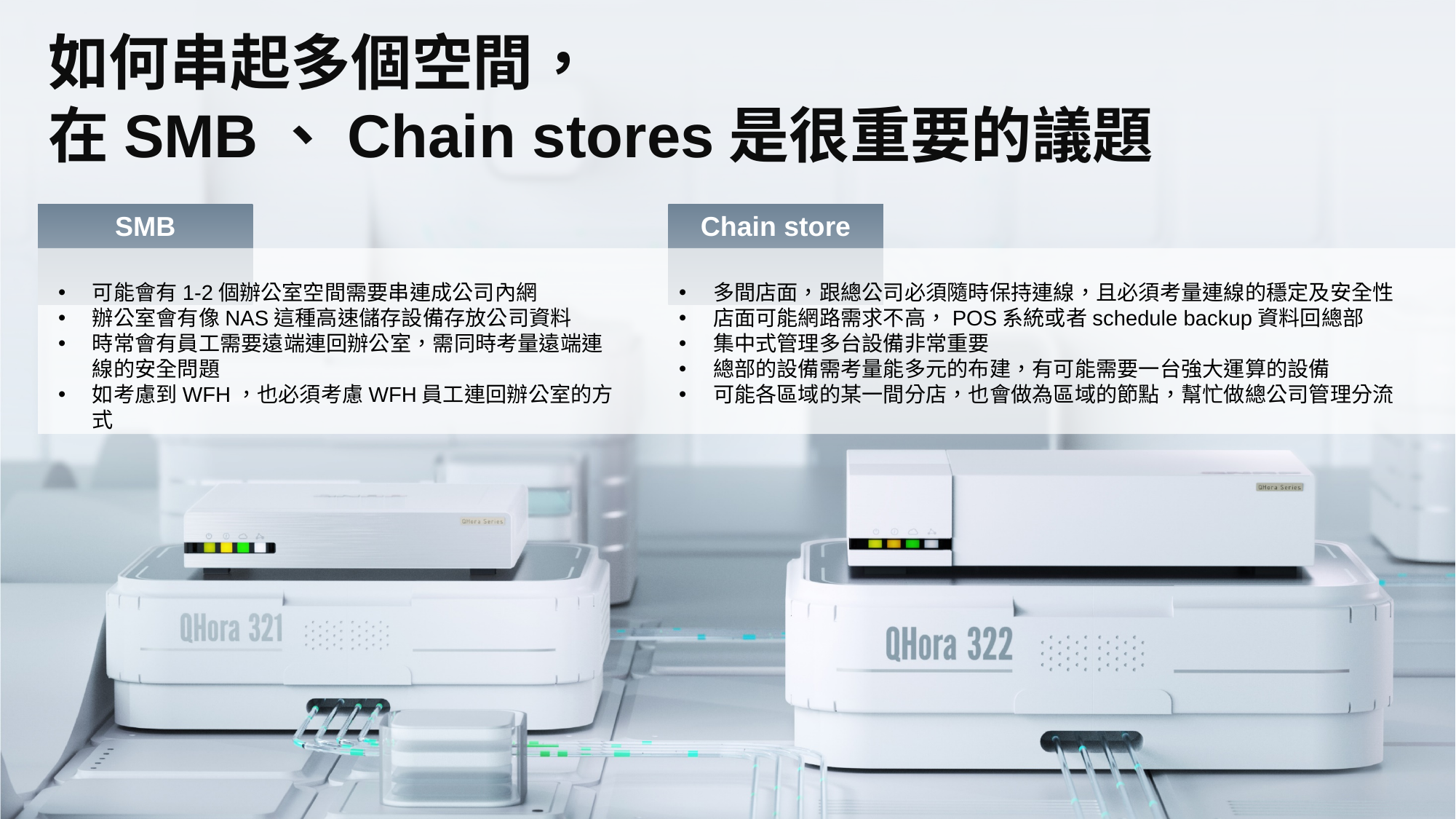

如何串起多個空間，
在SMB、Chain stores是很重要的議題
SMB
Chain store

可能會有1-2個辦公室空間需要串連成公司內網
辦公室會有像NAS這種高速儲存設備存放公司資料
時常會有員工需要遠端連回辦公室，需同時考量遠端連線的安全問題
如考慮到WFH，也必須考慮WFH員工連回辦公室的方式
多間店面，跟總公司必須隨時保持連線，且必須考量連線的穩定及安全性
店面可能網路需求不高，POS系統或者schedule backup資料回總部
集中式管理多台設備非常重要
總部的設備需考量能多元的布建，有可能需要一台強大運算的設備
可能各區域的某一間分店，也會做為區域的節點，幫忙做總公司管理分流